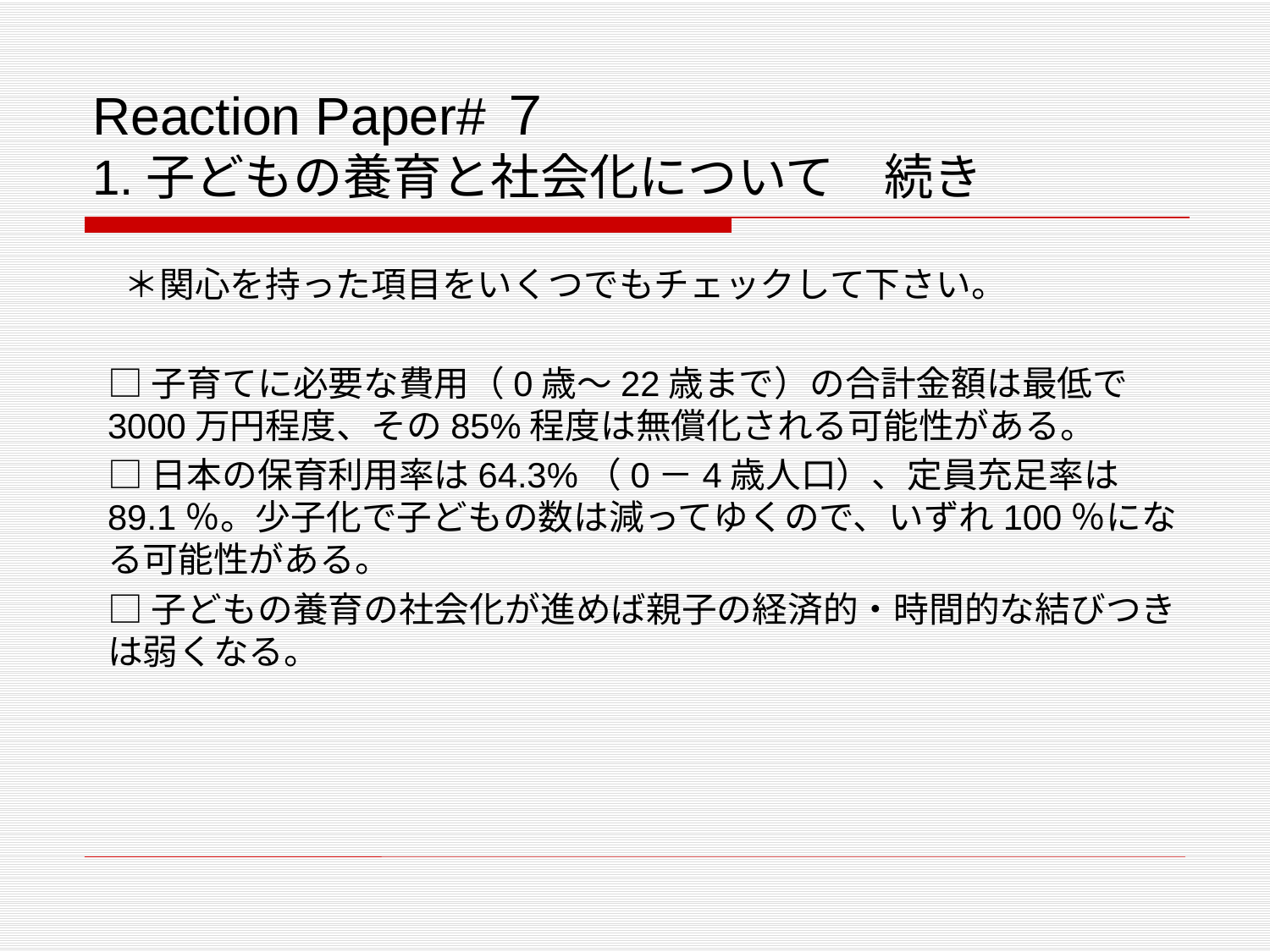

# Reaction Paper#７ 1.子どもの養育と社会化について　続き
 ＊関心を持った項目をいくつでもチェックして下さい。

□子育てに必要な費用（0歳～22歳まで）の合計金額は最低で3000万円程度、その85%程度は無償化される可能性がある。
□日本の保育利用率は64.3%（0－4歳人口）、定員充足率は89.1％。少子化で子どもの数は減ってゆくので、いずれ100％になる可能性がある。
□子どもの養育の社会化が進めば親子の経済的・時間的な結びつきは弱くなる。